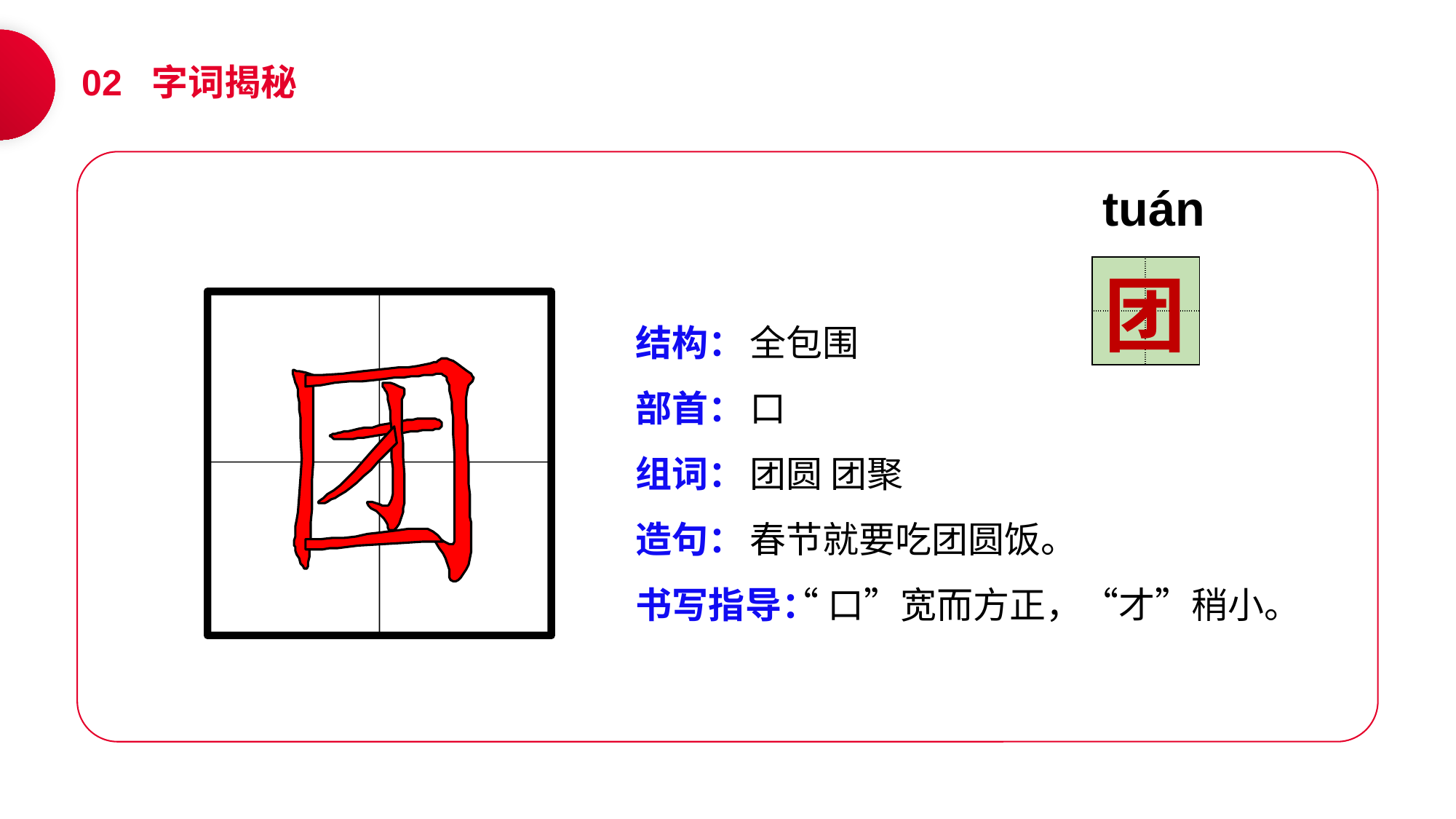

02  字词揭秘
tuán
|  |  |
| --- | --- |
|  |  |
团

结构：
部首：
组词：
造句：
书写指导：

全包围
口
团圆 团聚
春节就要吃团圆饭。
    “口”宽而方正，“才”稍小。